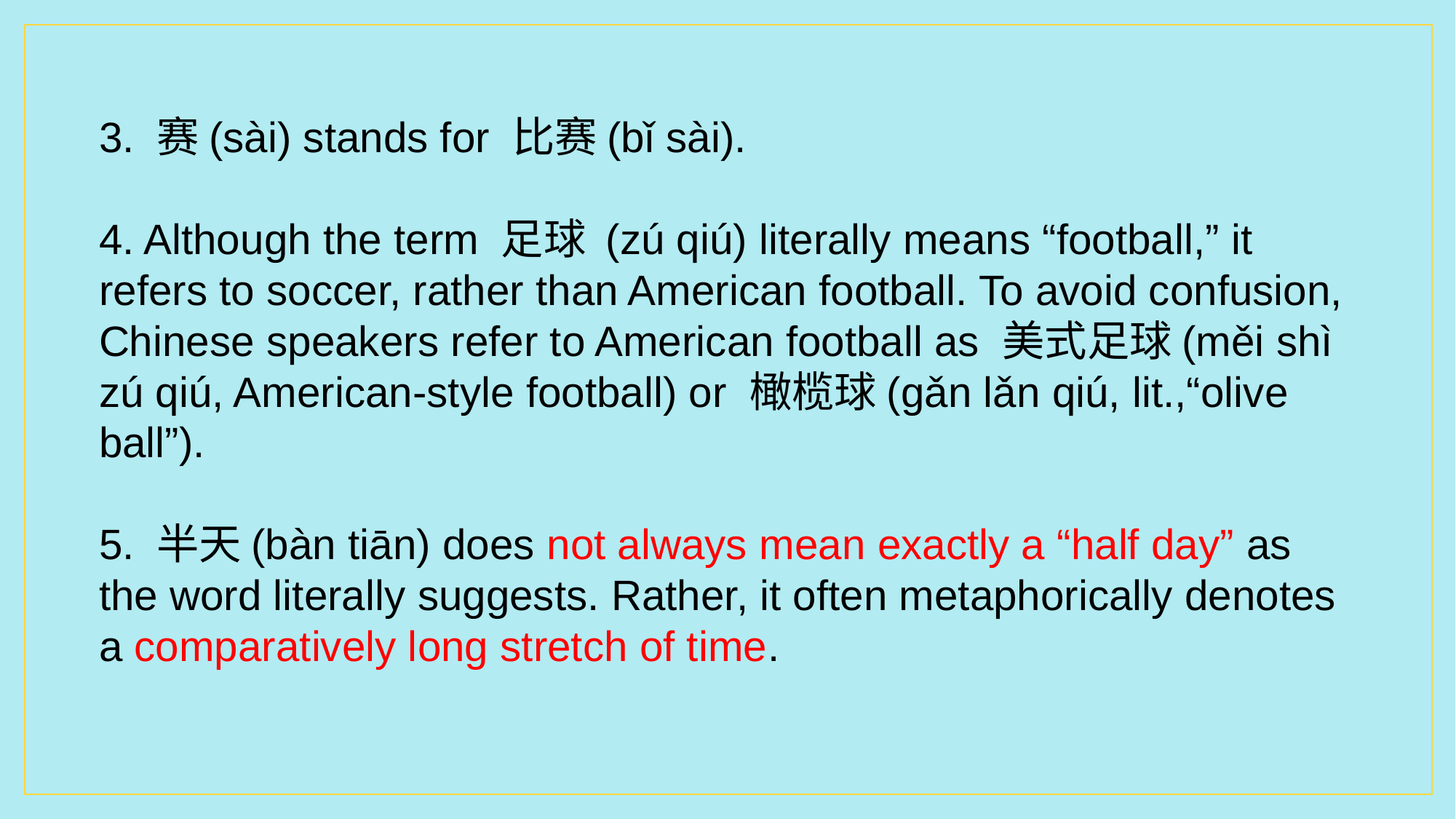

3. 赛(sài) stands for 比赛(bǐ sài).

4. Although the term 足球 (zú qiú) literally means “football,” it refers to soccer, rather than American football. To avoid confusion, Chinese speakers refer to American football as 美式足球(měi shì zú qiú, American-style football) or 橄榄球(gǎn lǎn qiú, lit.,“olive ball”).

5. 半天(bàn tiān) does not always mean exactly a “half day” as the word literally suggests. Rather, it often metaphorically denotes a comparatively long stretch of time.